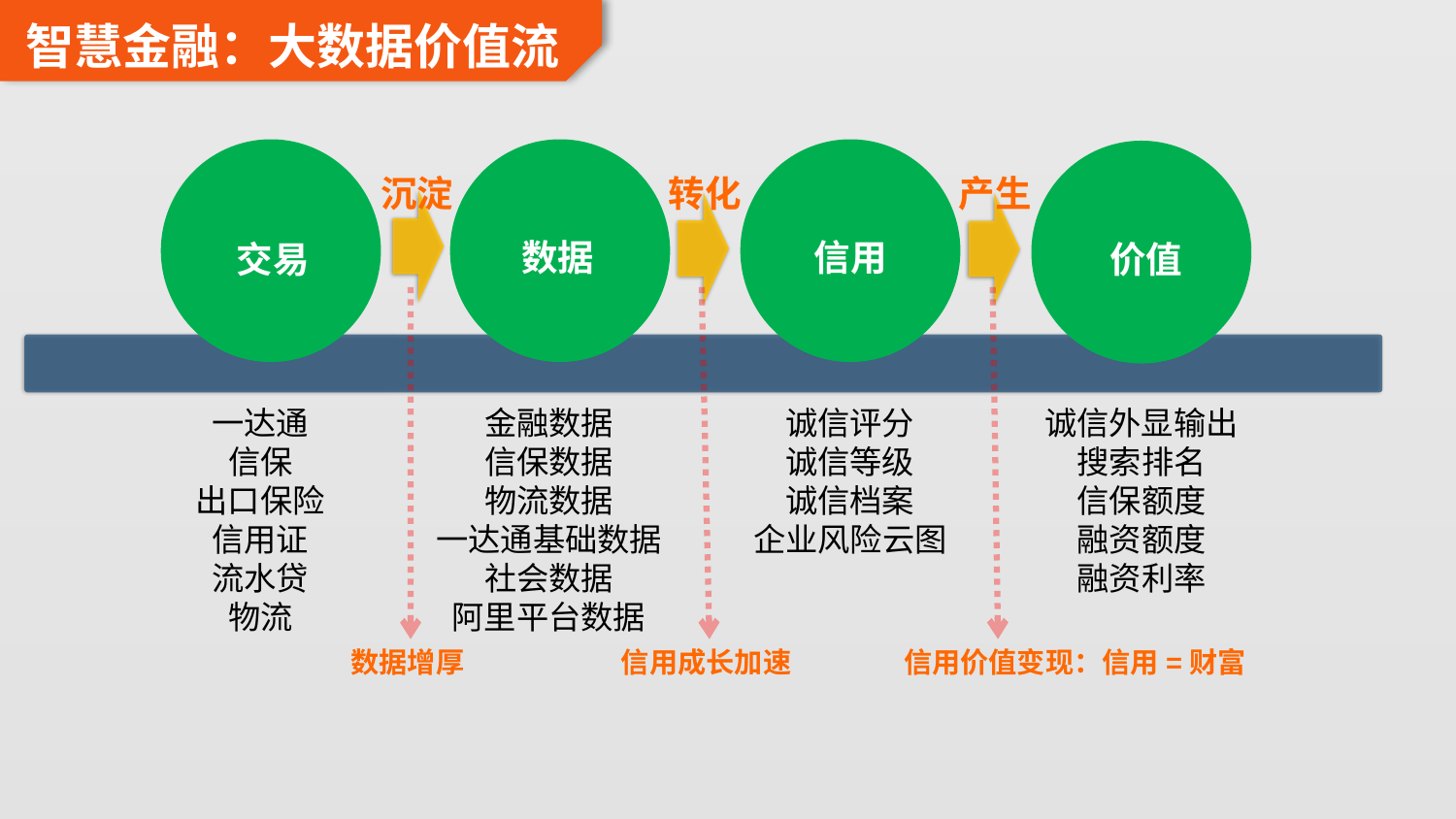

智慧金融：大数据价值流

沉淀
转化
产生

数据
信用
价值
交易

一达通
信保
出口保险
信用证
流水贷
物流

金融数据
信保数据
物流数据
一达通基础数据
社会数据
阿里平台数据
诚信评分
诚信等级
诚信档案
企业风险云图
诚信外显输出
搜索排名
信保额度
融资额度
融资利率
数据增厚
信用成长加速
信用价值变现：信用=财富